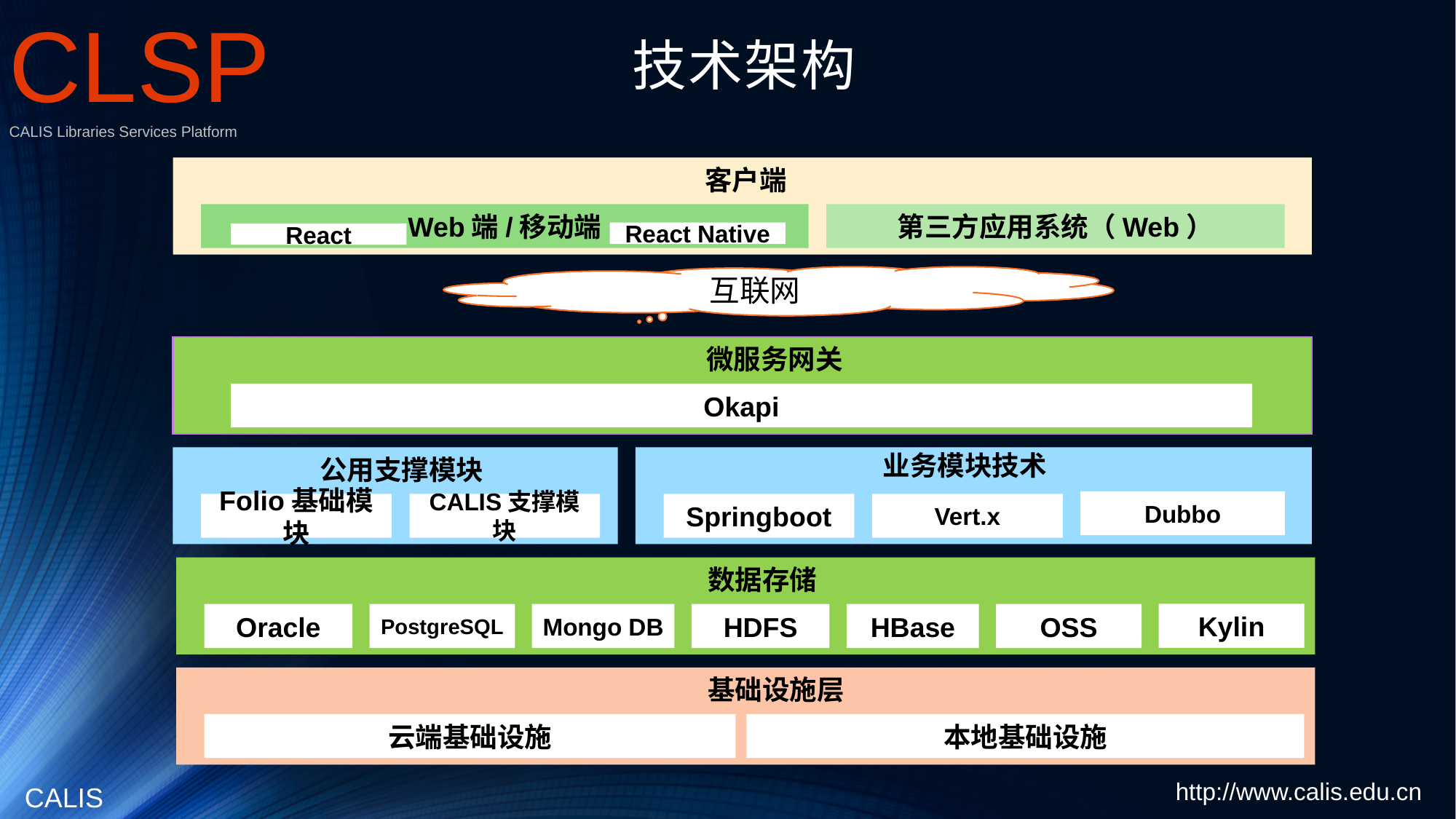

CLSP
CALIS Libraries Services Platform
# 技术架构

客户端
Web端/移动端
第三方应用系统（Web）
React Native
React
互联网

微服务网关
Okapi
业务模块技术

公用支撑模块

Dubbo
Folio基础模块
CALIS支撑模块
Springboot
Vert.x

数据存储
Oracle
PostgreSQL
Mongo DB
HDFS
HBase
OSS
Kylin

基础设施层
云端基础设施
本地基础设施
http://www.calis.edu.cn
CALIS